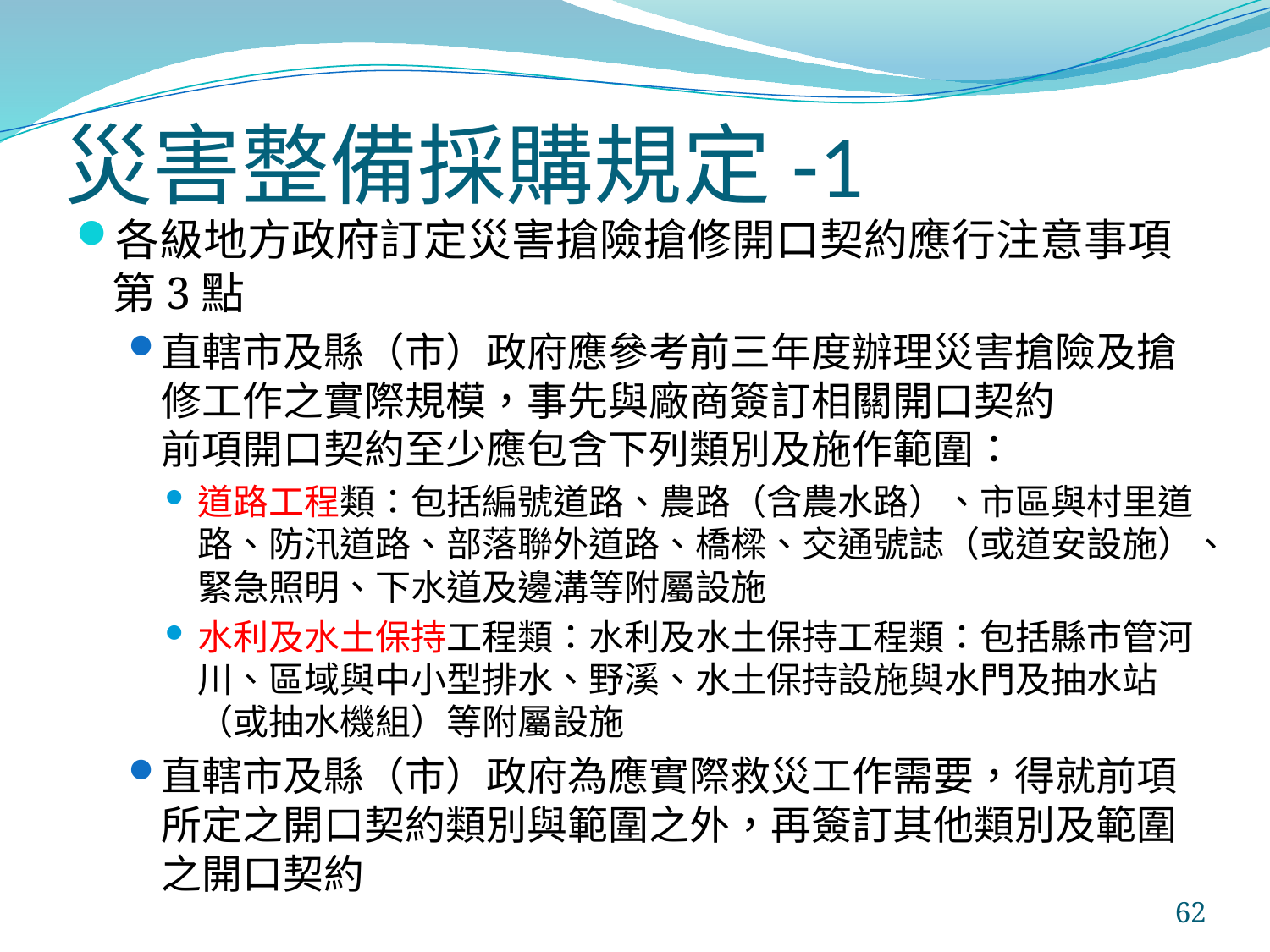

# 災害整備採購規定-1
各級地方政府訂定災害搶險搶修開口契約應行注意事項第3點
直轄市及縣（市）政府應參考前三年度辦理災害搶險及搶修工作之實際規模，事先與廠商簽訂相關開口契約
前項開口契約至少應包含下列類別及施作範圍：
道路工程類：包括編號道路、農路（含農水路）、市區與村里道路、防汛道路、部落聯外道路、橋樑、交通號誌（或道安設施）、緊急照明、下水道及邊溝等附屬設施
水利及水土保持工程類：水利及水土保持工程類：包括縣市管河川、區域與中小型排水、野溪、水土保持設施與水門及抽水站（或抽水機組）等附屬設施
直轄市及縣（市）政府為應實際救災工作需要，得就前項所定之開口契約類別與範圍之外，再簽訂其他類別及範圍之開口契約
62